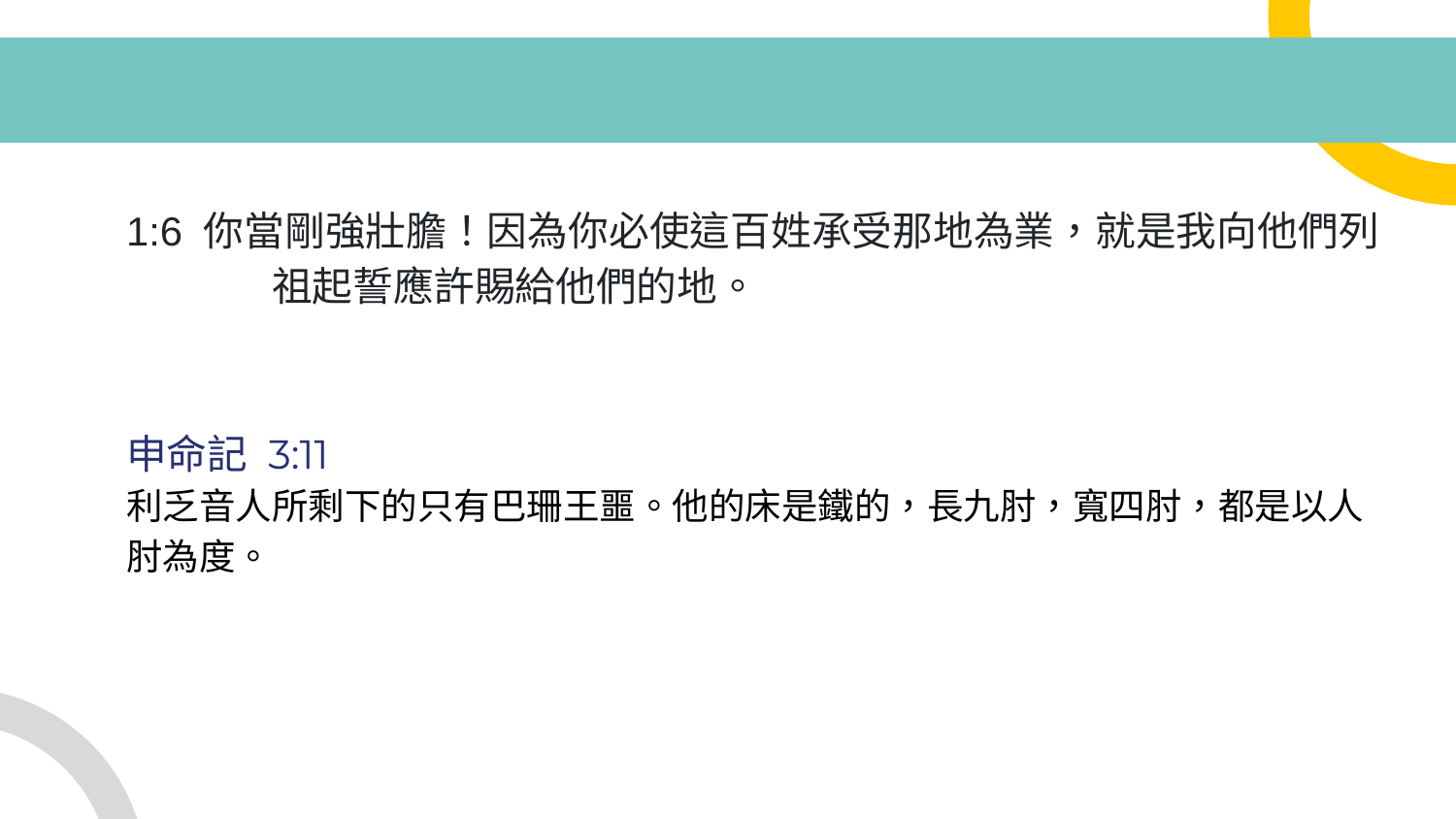

#
1:6 你當剛強壯膽！因為你必使這百姓承受那地為業，就是我向他們列	祖起誓應許賜給他們的地。

申命記 3:11
利乏音人所剩下的只有巴珊王噩。他的床是鐵的，長九肘，寬四肘，都是以人肘為度。